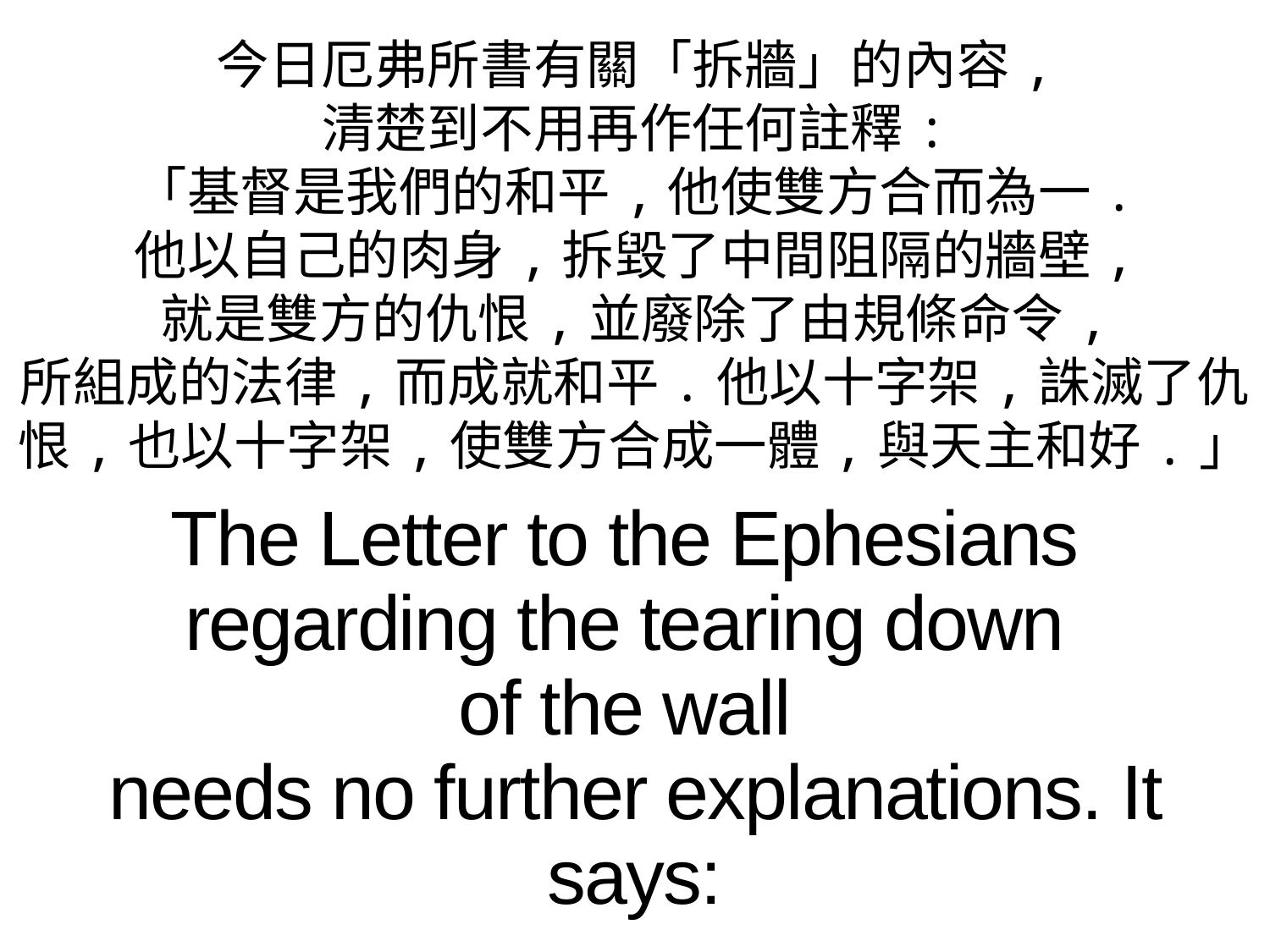

今日厄弗所書有關「拆牆」的內容,
清楚到不用再作任何註釋:
「基督是我們的和平,他使雙方合而為一.
他以自己的肉身,拆毀了中間阻隔的牆壁,
就是雙方的仇恨,並廢除了由規條命令,
所組成的法律,而成就和平.他以十字架,誅滅了仇恨,也以十字架,使雙方合成一體,與天主和好.」
The Letter to the Ephesians
regarding the tearing down
of the wall
needs no further explanations. It says: